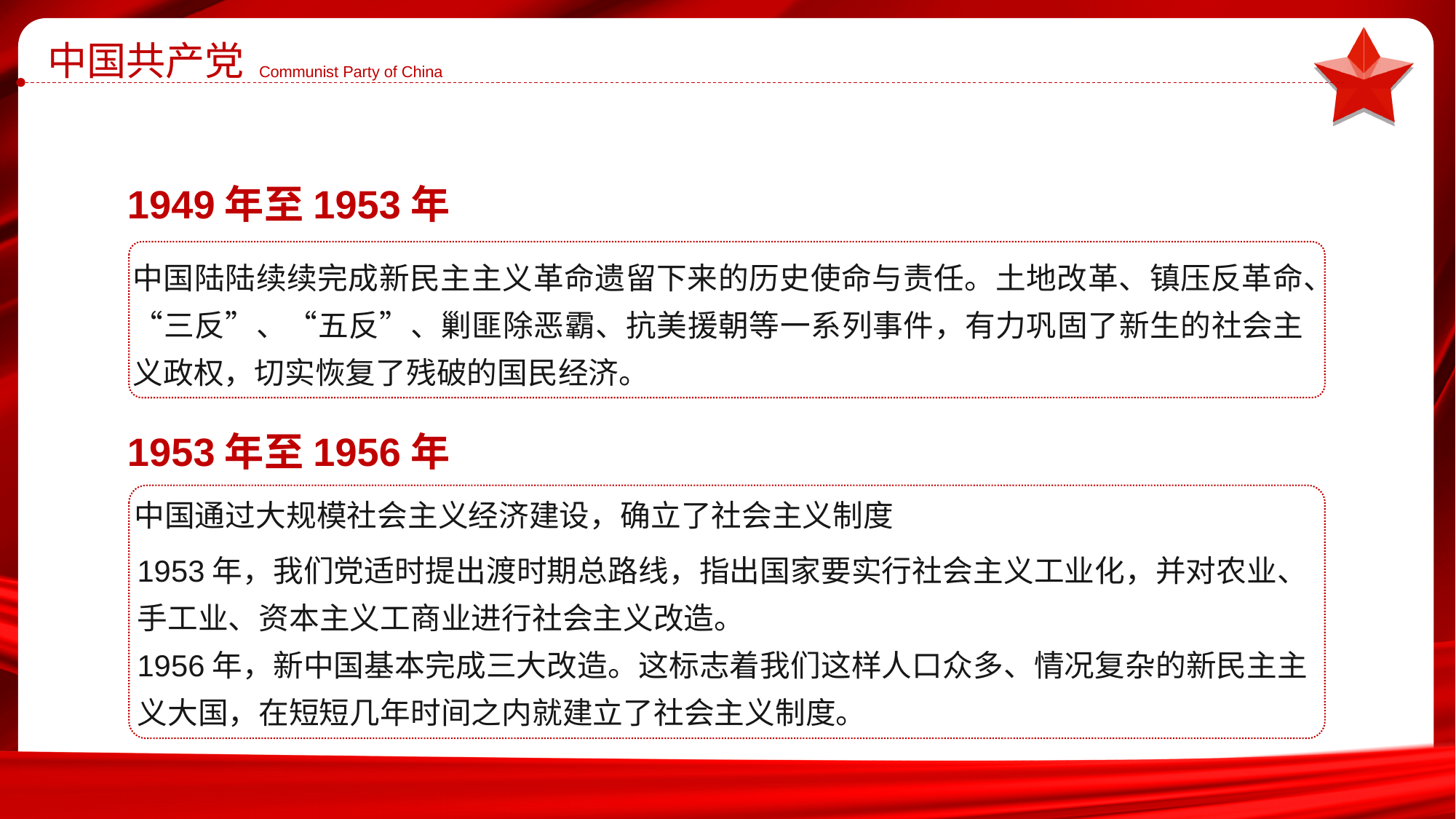

1949年至1953年
中国陆陆续续完成新民主主义革命遗留下来的历史使命与责任。土地改革、镇压反革命、“三反”、“五反”、剿匪除恶霸、抗美援朝等一系列事件，有力巩固了新生的社会主义政权，切实恢复了残破的国民经济。

1953年至1956年
中国通过大规模社会主义经济建设，确立了社会主义制度
1953年，我们党适时提出渡时期总路线，指出国家要实行社会主义工业化，并对农业、手工业、资本主义工商业进行社会主义改造。
1956年，新中国基本完成三大改造。这标志着我们这样人口众多、情况复杂的新民主主义大国，在短短几年时间之内就建立了社会主义制度。